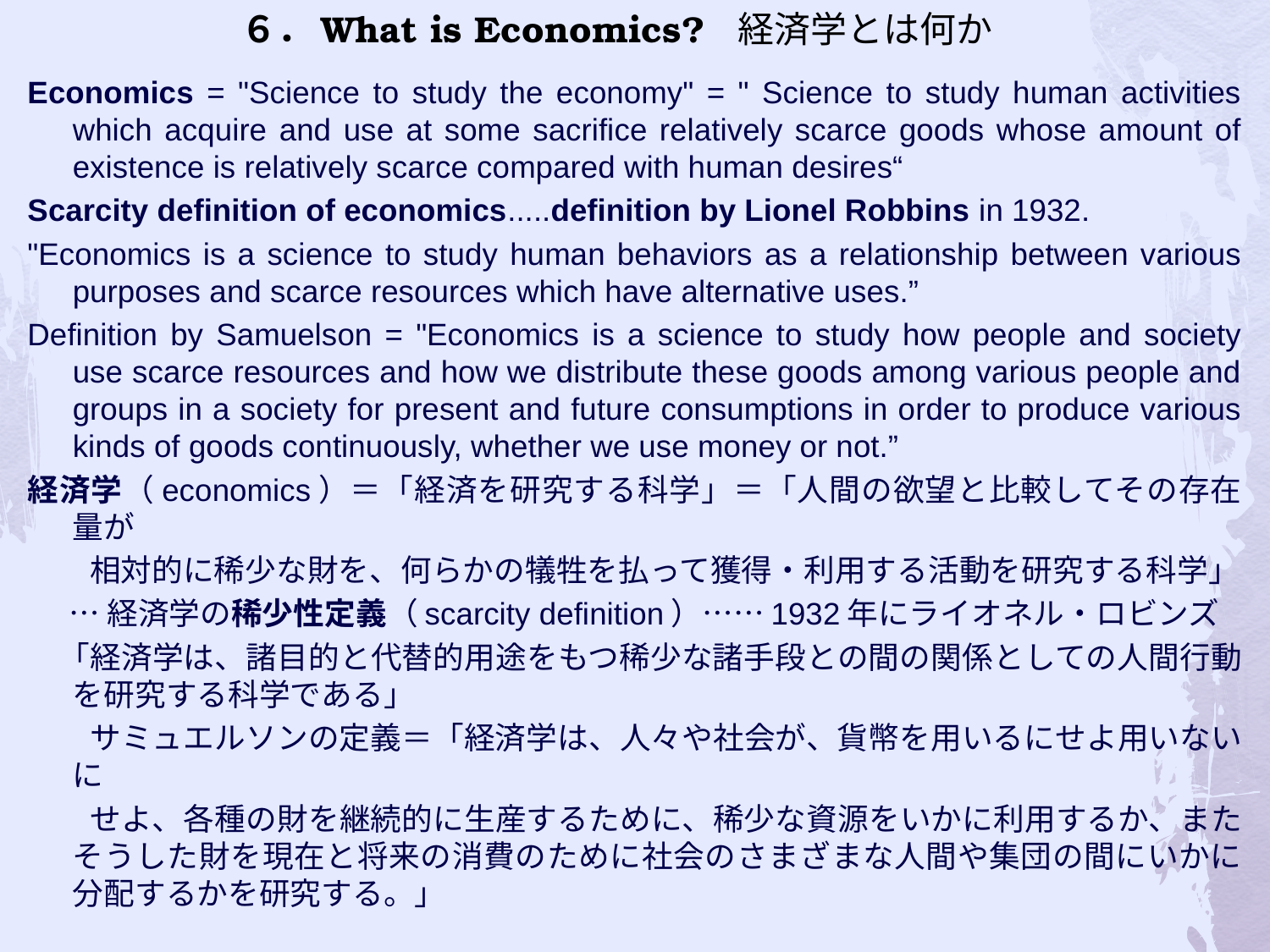

# ６．What is Economics?  経済学とは何か
Economics = "Science to study the economy" = " Science to study human activities which acquire and use at some sacrifice relatively scarce goods whose amount of existence is relatively scarce compared with human desires“
Scarcity definition of economics.....definition by Lionel Robbins in 1932.
"Economics is a science to study human behaviors as a relationship between various purposes and scarce resources which have alternative uses.”
Definition by Samuelson = "Economics is a science to study how people and society use scarce resources and how we distribute these goods among various people and groups in a society for present and future consumptions in order to produce various kinds of goods continuously, whether we use money or not.”
経済学（economics）＝「経済を研究する科学」＝「人間の欲望と比較してその存在量が
　　相対的に稀少な財を、何らかの犠牲を払って獲得・利用する活動を研究する科学」
      …経済学の稀少性定義（scarcity definition）……1932年にライオネル・ロビンズ
　「経済学は、諸目的と代替的用途をもつ稀少な諸手段との間の関係としての人間行動を研究する科学である」
　　サミュエルソンの定義＝「経済学は、人々や社会が、貨幣を用いるにせよ用いないに
　　せよ、各種の財を継続的に生産するために、稀少な資源をいかに利用するか、またそうした財を現在と将来の消費のために社会のさまざまな人間や集団の間にいかに分配するかを研究する。」